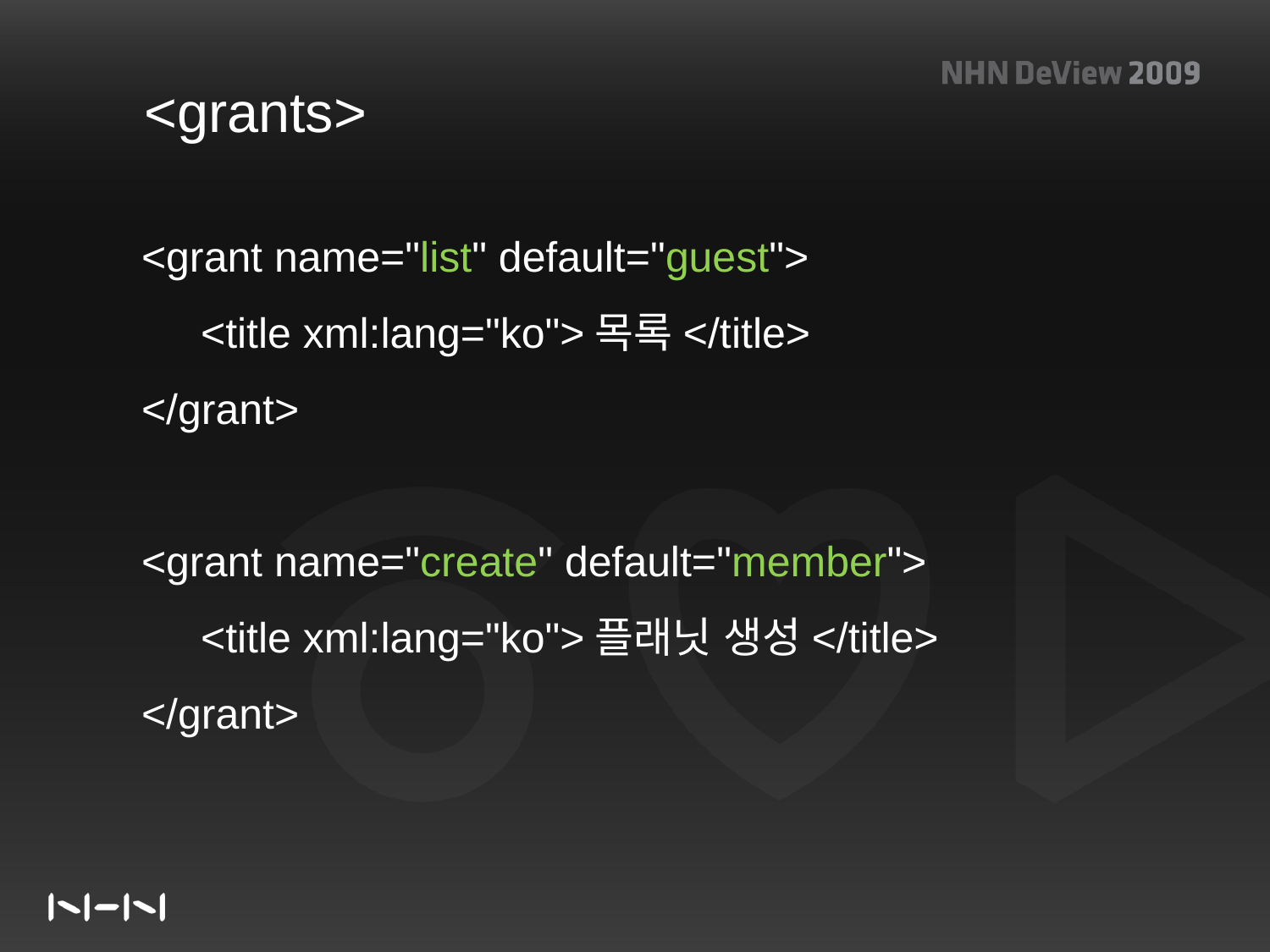

<grants>

<grant name="list" default="guest">
     <title xml:lang="ko">목록</title>
</grant>

<grant name="create" default="member">
     <title xml:lang="ko">플래닛 생성</title>
</grant>